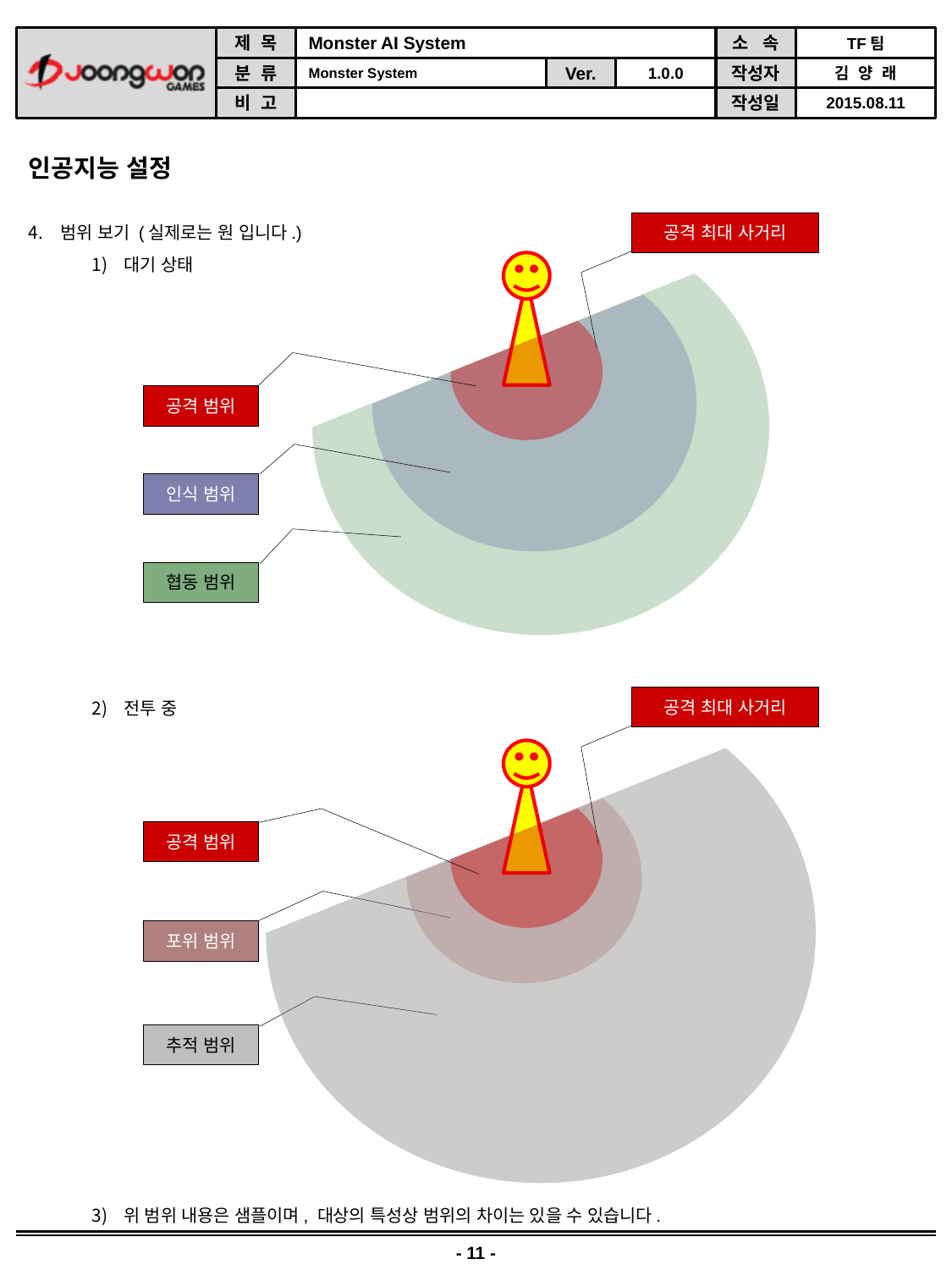

인공지능 설정
범위 보기 (실제로는 원 입니다.)
대기 상태

전투 중

위 범위 내용은 샘플이며, 대상의 특성상 범위의 차이는 있을 수 있습니다.
공격 최대 사거리

공격 범위
인식 범위
협동 범위

공격 최대 사거리
공격 범위
포위 범위
추적 범위
- 11 -